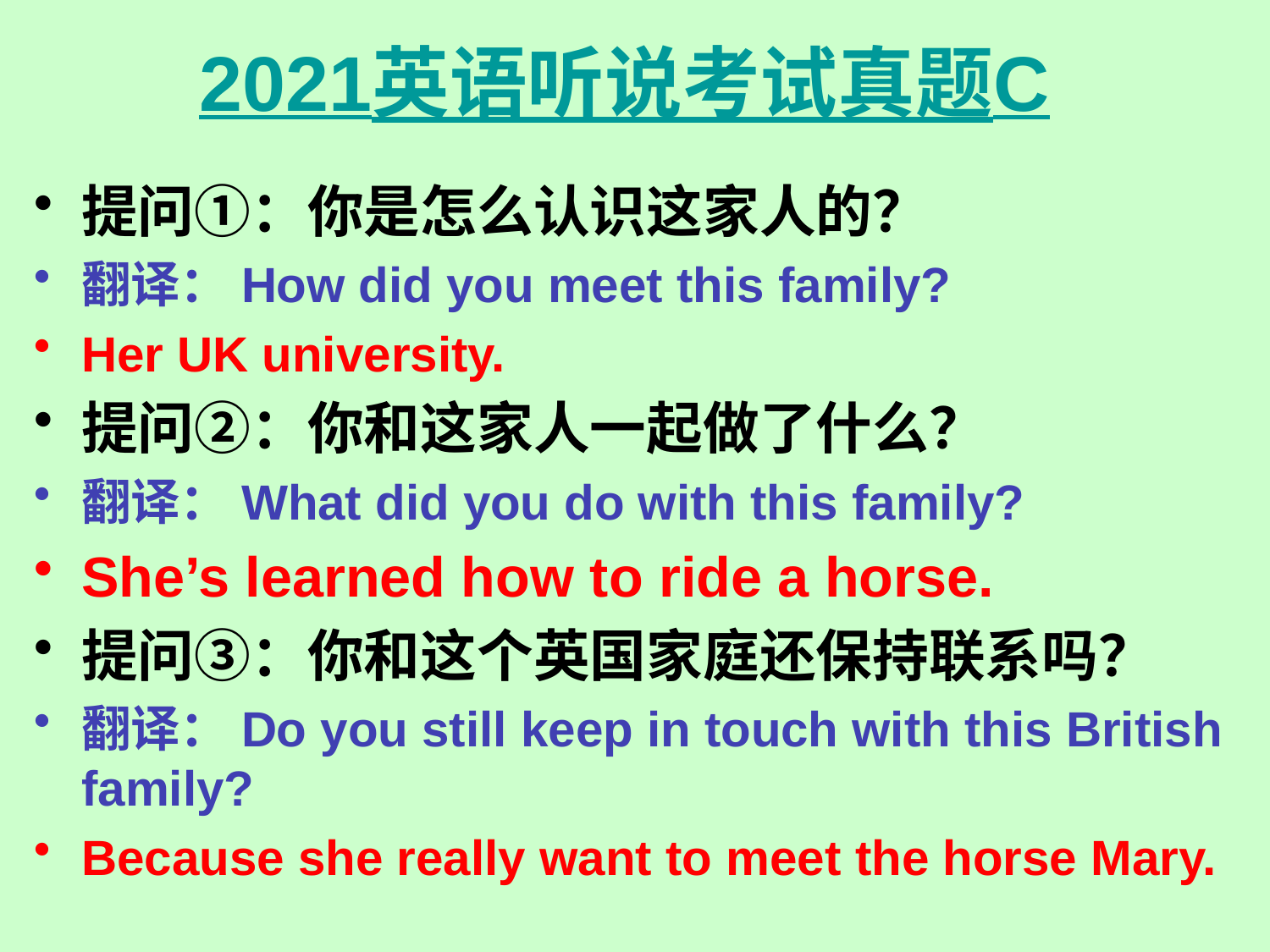

# 2021英语听说考试真题C
提问①：你是怎么认识这家人的？
翻译：How did you meet this family?
Her UK university.
提问②：你和这家人一起做了什么？
翻译：What did you do with this family?
She’s learned how to ride a horse.
提问③：你和这个英国家庭还保持联系吗？
翻译：Do you still keep in touch with this British family?
Because she really want to meet the horse Mary.

3

Part C Retelling (故事复述)